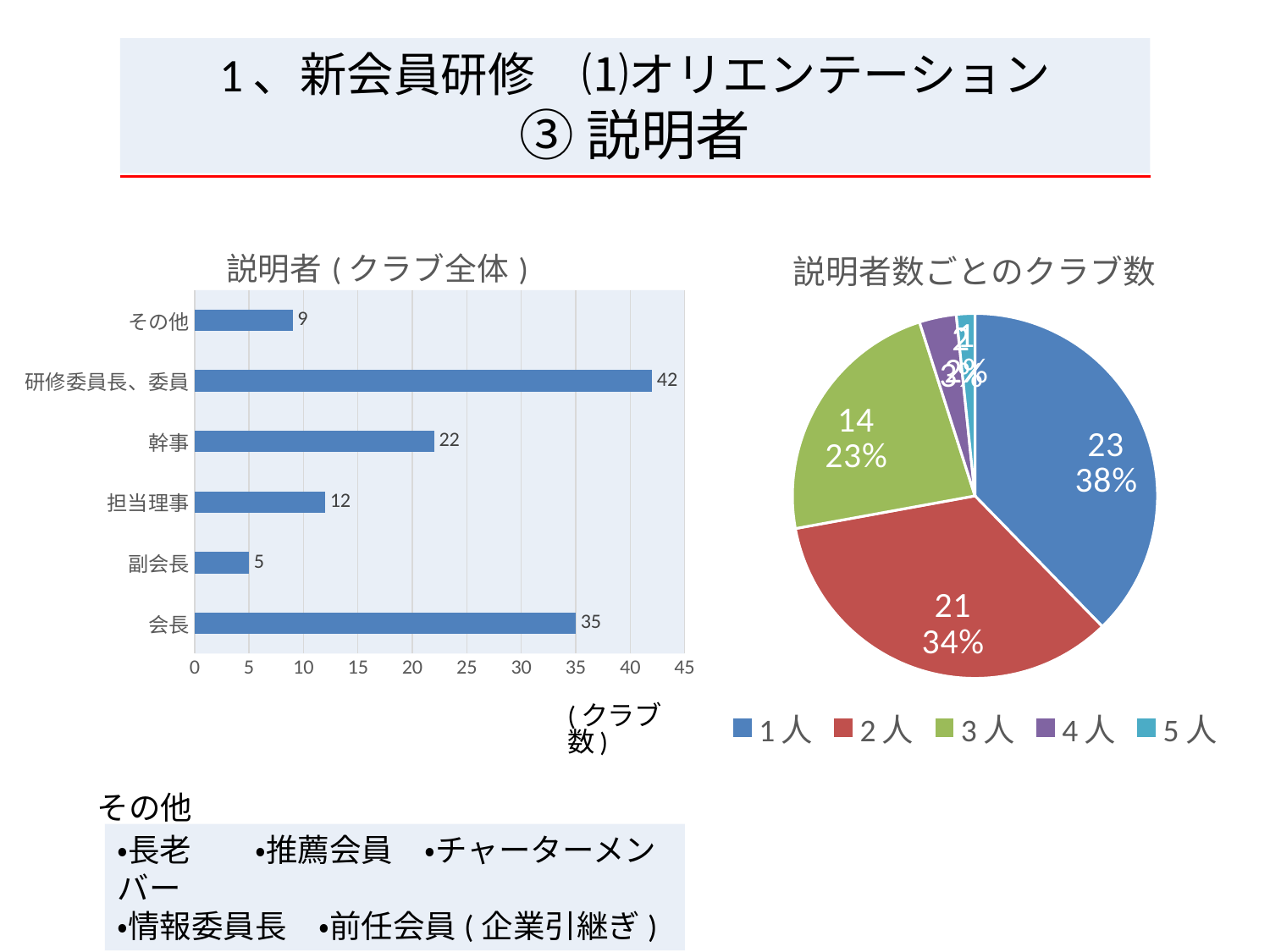

# 1、新会員研修　⑴オリエンテーション ③ 説明者

### Chart:

| Category | 説明者(クラブ全体) |
|---|---|
| 会長 | 35.0 |
| 副会長 | 5.0 |
| 担当理事 | 12.0 |
| 幹事 | 22.0 |
| 研修委員長、委員 | 42.0 |
| その他 | 9.0 |

### Chart:

| Category | 説明者数ごとのクラブ数 |
|---|---|
| 1人 | 23.0 |
| 2人 | 21.0 |
| 3人 | 14.0 |
| 4人 | 2.0 |
| 5人 | 1.0 |
その他
・長老　　・推薦会員　・チャーターメンバー
・情報委員長　・前任会員(企業引継ぎ)